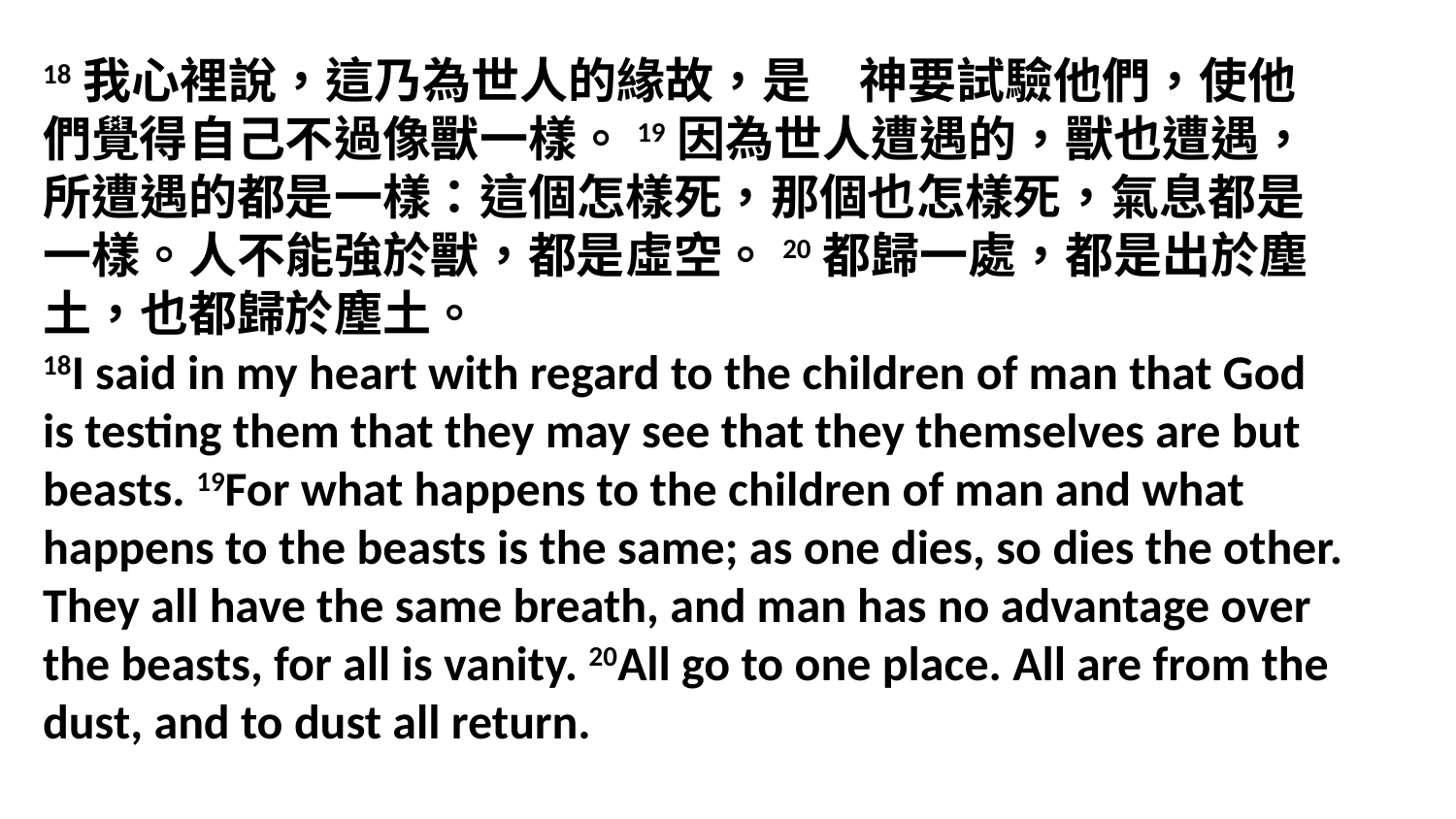

18我心裡說，這乃為世人的緣故，是　神要試驗他們，使他們覺得自己不過像獸一樣。19因為世人遭遇的，獸也遭遇，所遭遇的都是一樣：這個怎樣死，那個也怎樣死，氣息都是一樣。人不能強於獸，都是虛空。20都歸一處，都是出於塵土，也都歸於塵土。
18I said in my heart with regard to the children of man that God is testing them that they may see that they themselves are but beasts. 19For what happens to the children of man and what happens to the beasts is the same; as one dies, so dies the other. They all have the same breath, and man has no advantage over the beasts, for all is vanity. 20All go to one place. All are from the dust, and to dust all return.